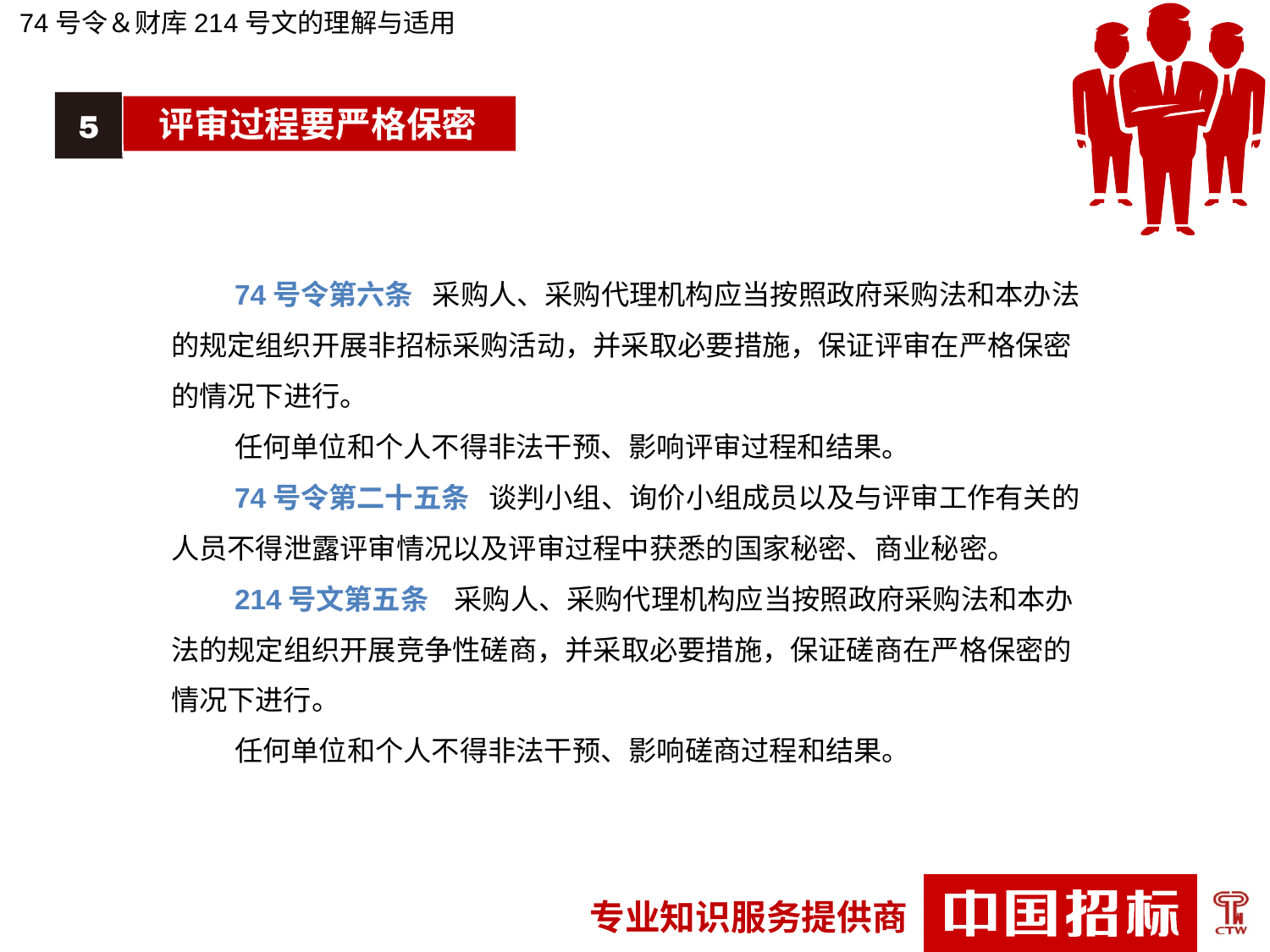

74号令＆财库214号文的理解与适用

5
评审过程要严格保密
74号令第六条   采购人、采购代理机构应当按照政府采购法和本办法的规定组织开展非招标采购活动，并采取必要措施，保证评审在严格保密的情况下进行。
任何单位和个人不得非法干预、影响评审过程和结果。
74号令第二十五条   谈判小组、询价小组成员以及与评审工作有关的人员不得泄露评审情况以及评审过程中获悉的国家秘密、商业秘密。
214号文第五条    采购人、采购代理机构应当按照政府采购法和本办法的规定组织开展竞争性磋商，并采取必要措施，保证磋商在严格保密的情况下进行。
任何单位和个人不得非法干预、影响磋商过程和结果。